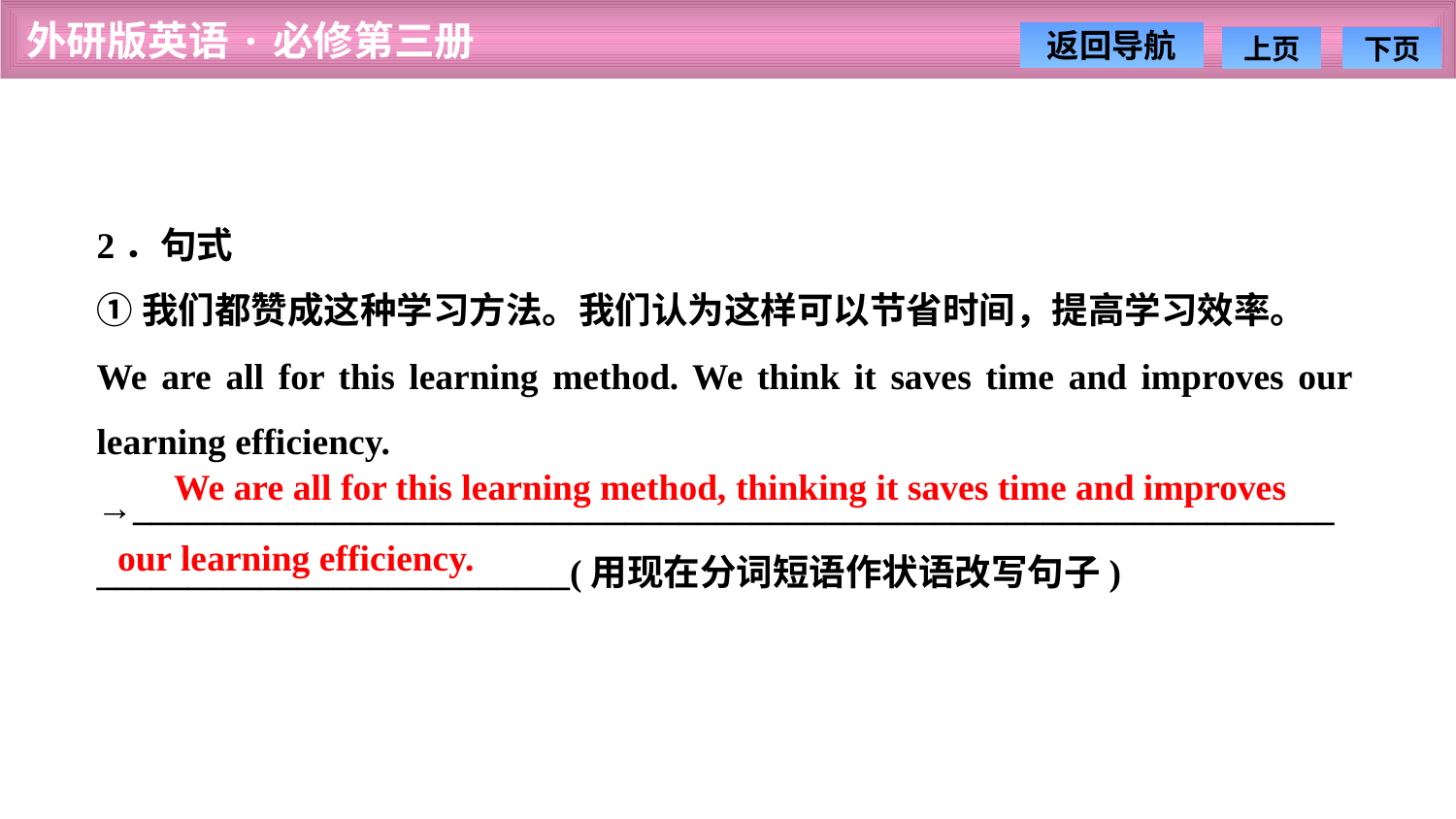

2．句式
①我们都赞成这种学习方法。我们认为这样可以节省时间，提高学习效率。
We are all for this learning method. We think it saves time and improves our learning efficiency.
→__________________________________________________________________
__________________________(用现在分词短语作状语改写句子)
We are all for this learning method, thinking it saves time and improves
our learning efficiency.